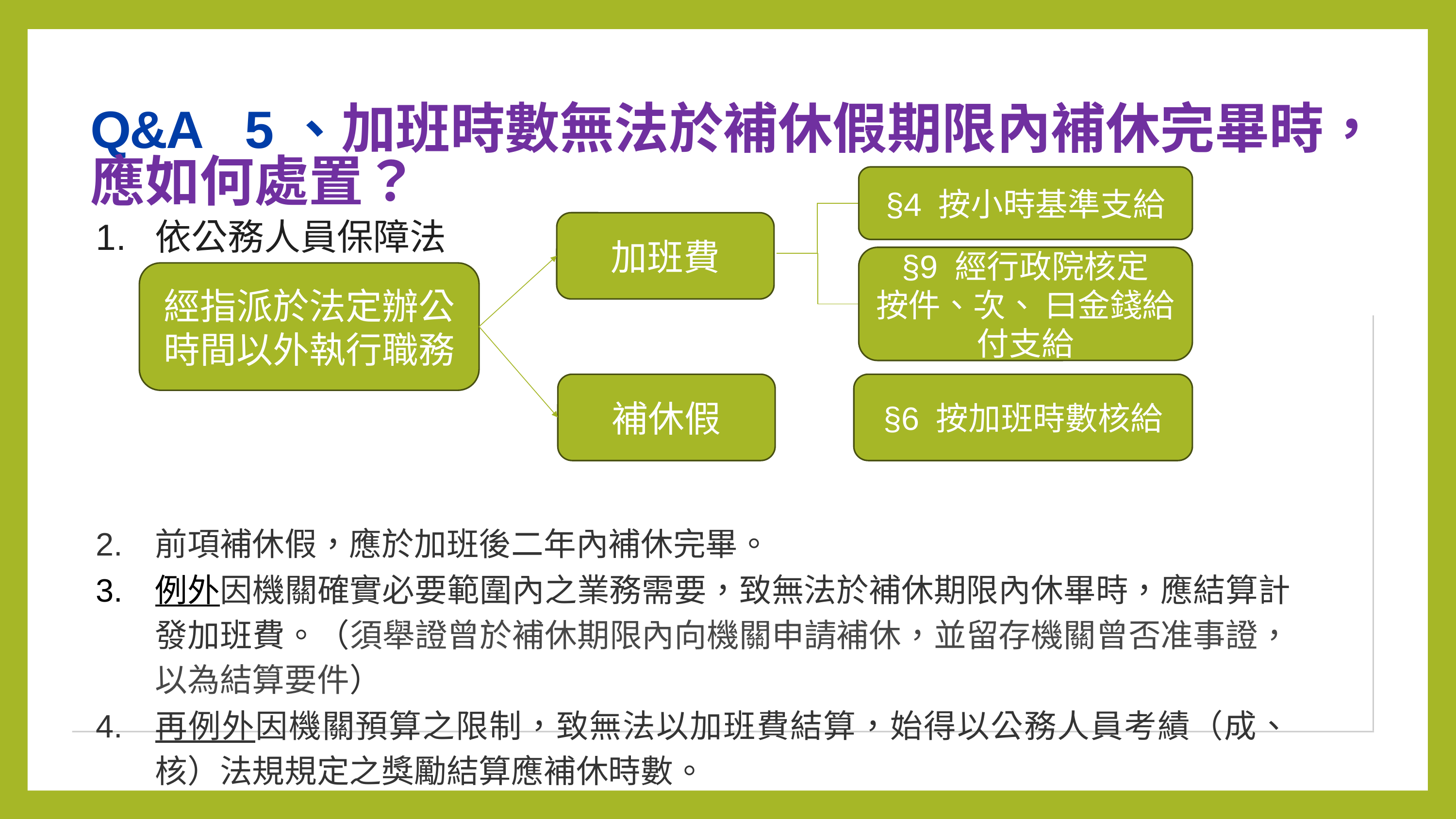

Q&A	5、加班時數無法於補休假期限內補休完畢時，應如何處置？
§4 按小時基準支給
依公務人員保障法

前項補休假，應於加班後二年內補休完畢。
例外因機關確實必要範圍內之業務需要，致無法於補休期限內休畢時，應結算計發加班費。（須舉證曾於補休期限內向機關申請補休，並留存機關曾否准事證， 以為結算要件）
再例外因機關預算之限制，致無法以加班費結算，始得以公務人員考績（成、核）法規規定之獎勵結算應補休時數。
加班費
§9 經行政院核定
按件、次、 曰金錢給付支給
經指派於法定辦公時間以外執行職務

補休假
§6 按加班時數核給